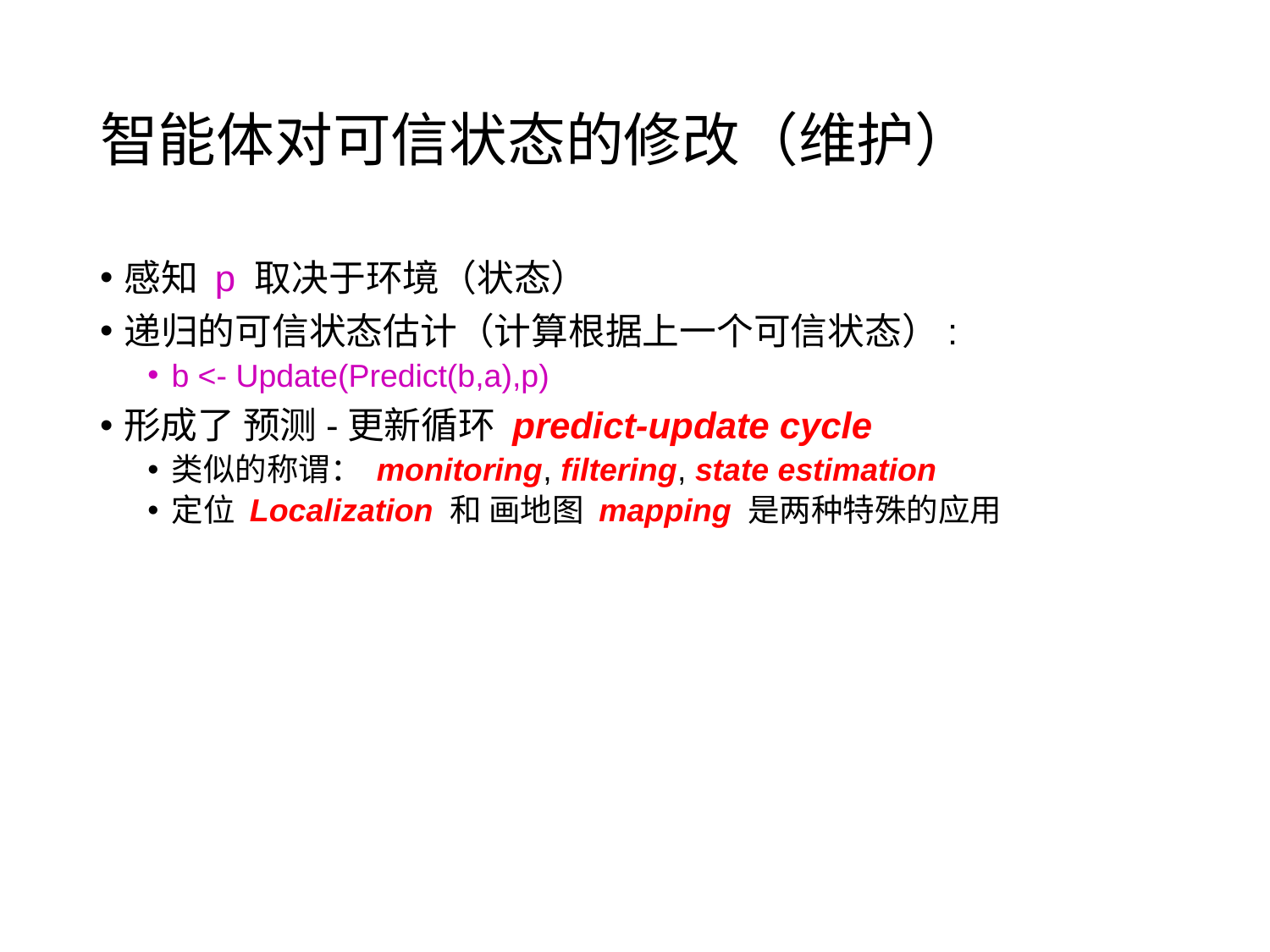

# 智能体对可信状态的修改（维护）
感知 p 取决于环境（状态）
递归的可信状态估计（计算根据上一个可信状态）:
b <- Update(Predict(b,a),p)
形成了 预测-更新循环 predict-update cycle
类似的称谓： monitoring, filtering, state estimation
定位 Localization 和 画地图 mapping 是两种特殊的应用